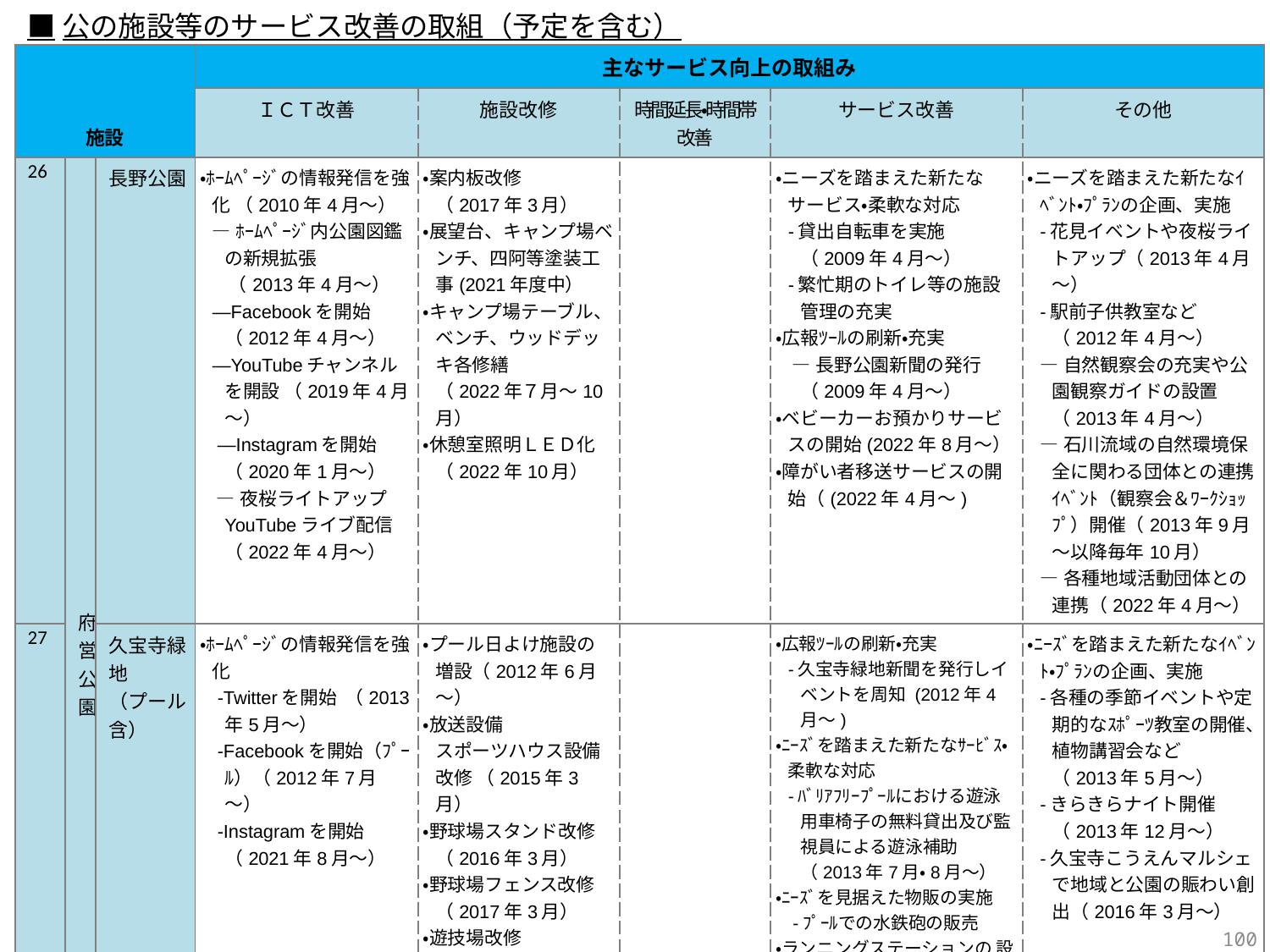

■公の施設等のサービス改善の取組（予定を含む）
| 施設 |  |  | 主なサービス向上の取組み |  |  |  |  |
| --- | --- | --- | --- | --- | --- | --- | --- |
|  |  |  | ＩＣＴ改善 | 施設改修 | 時間延長・時間帯改善 | サービス改善 | その他 |
| 26 | 府営公園 | 長野公園 | ・ﾎｰﾑﾍﾟｰｼﾞの情報発信を強化 （2010年4月～） —ﾎｰﾑﾍﾟｰｼﾞ内公園図鑑の新規拡張 （2013年4月～） —Facebookを開始 （2012年4月～） —YouTubeチャンネルを開設 （2019年4月～） —Instagramを開始 （2020年1月～） —夜桜ライトアップYouTubeライブ配信（2022年4月～） | ・案内板改修 （2017年3月） ・展望台、キャンプ場ベンチ、四阿等塗装工事(2021年度中） ・キャンプ場テーブル、ベンチ、ウッドデッキ各修繕 （2022年７月～10月） ・休憩室照明ＬＥＤ化（2022年10月） |  | ・ニーズを踏まえた新たなサービス・柔軟な対応 -貸出自転車を実施 （2009年4月～） -繁忙期のトイレ等の施設管理の充実 ・広報ﾂｰﾙの刷新・充実 —長野公園新聞の発行（2009年4月～） ・ベビーカーお預かりサービスの開始(2022年8月～） ・障がい者移送サービスの開始（(2022年4月～) | ・ニーズを踏まえた新たなｲﾍﾞﾝﾄ・ﾌﾟﾗﾝの企画、実施 -花見イベントや夜桜ライ トアップ（2013年4月～） -駅前子供教室など （2012年4月～） —自然観察会の充実や公園観察ガイドの設置 （2013年4月～） —石川流域の自然環境保全に関わる団体との連携ｲﾍﾞﾝﾄ（観察会＆ﾜｰｸｼｮｯﾌﾟ）開催（2013年9月～以降毎年10月） —各種地域活動団体との連携（2022年4月～） |
| 27 |  | 久宝寺緑地 （プール含） | ・ﾎｰﾑﾍﾟｰｼﾞの情報発信を強化 -Twitterを開始 （2013年5月～） -Facebookを開始（ﾌﾟｰﾙ）（2012年7月～） -Instagramを開始 （2021年8月～） | ・プール日よけ施設の　増設（2012年6月～） ・放送設備 スポーツハウス設備 改修 （2015年3月） ・野球場スタンド改修（2016年3月） ・野球場フェンス改修（2017年3月） ・遊技場改修 プール防水改修 （2018年3月） ・テニスコート改修 （2019年3月） ・園路広場改修 （2020年3月） ・東地区整備工事 （2020年8月～） |  | ・広報ﾂｰﾙの刷新・充実 -久宝寺緑地新聞を発行しイベントを周知 (2012年4 月～) ・ﾆｰｽﾞを踏まえた新たなｻｰﾋﾞｽ・柔軟な対応 -ﾊﾞﾘｱﾌﾘｰﾌﾟｰﾙにおける遊泳用車椅子の無料貸出及び監視員による遊泳補助 （2013年7月・8月～） ・ﾆｰｽﾞを見据えた物販の実施 -ﾌﾟｰﾙでの水鉄砲の販売 ・ランニングステーションの 設置(2015年4月） ・ローソンオープン （2018年3月～） ・有料ＢＢＱエリアの設置 (2018年4月） ・プールにてフィッシングランド開設（2022年11月～） | ・ﾆｰｽﾞを踏まえた新たなｲﾍﾞﾝﾄ・ﾌﾟﾗﾝの企画、実施 -各種の季節イベントや定期的なｽﾎﾟｰﾂ教室の開催、植物講習会など （2013年5月～） -きらきらナイト開催 （2013年12月～） -久宝寺こうえんマルシェで地域と公園の賑わい創出（2016年3月～） |
100